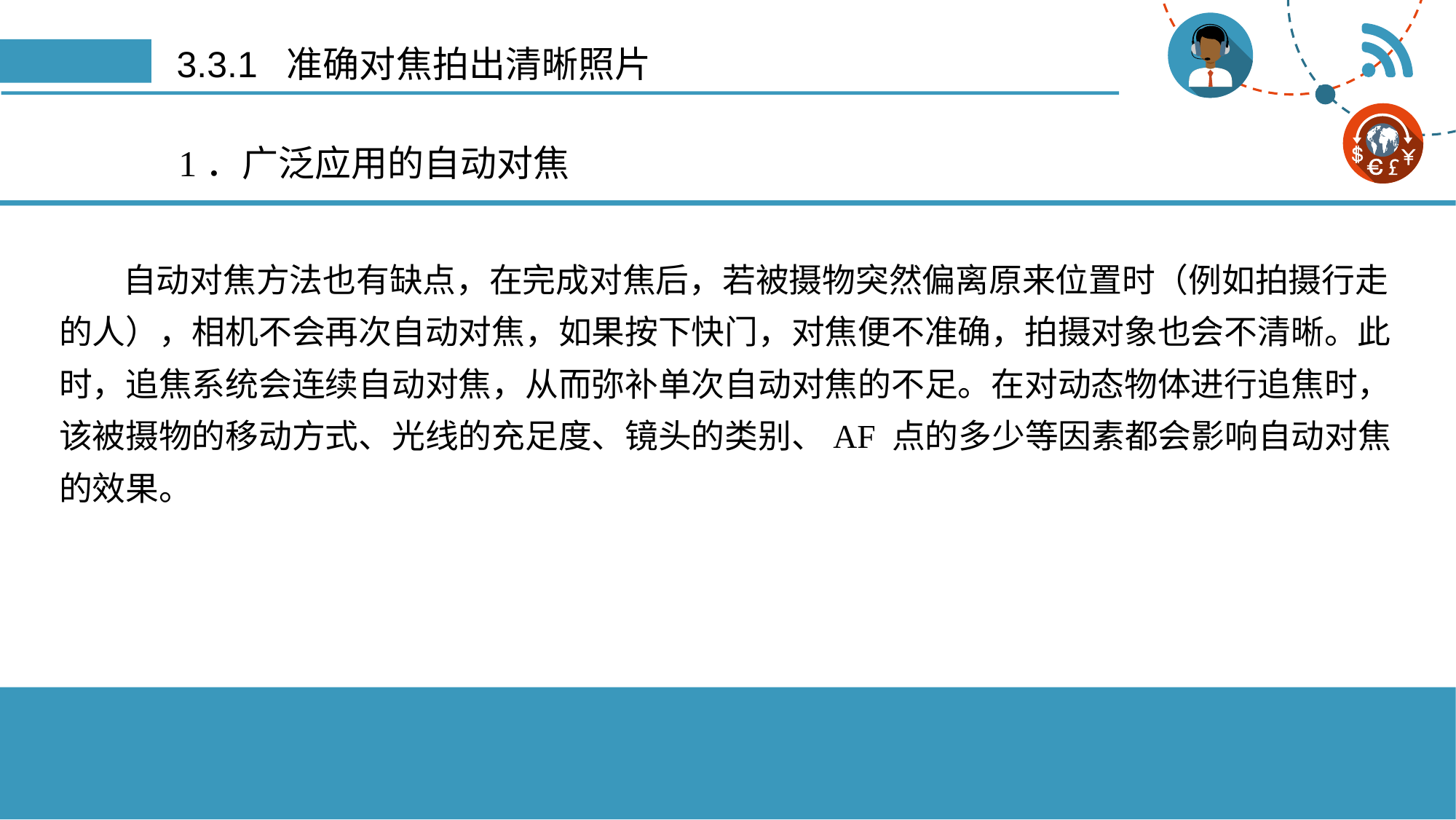

# 3.3.1  准确对焦拍出清晰照片
1．广泛应用的自动对焦

自动对焦方法也有缺点，在完成对焦后，若被摄物突然偏离原来位置时（例如拍摄行走的人），相机不会再次自动对焦，如果按下快门，对焦便不准确，拍摄对象也会不清晰。此时，追焦系统会连续自动对焦，从而弥补单次自动对焦的不足。在对动态物体进行追焦时，该被摄物的移动方式、光线的充足度、镜头的类别、AF 点的多少等因素都会影响自动对焦的效果。